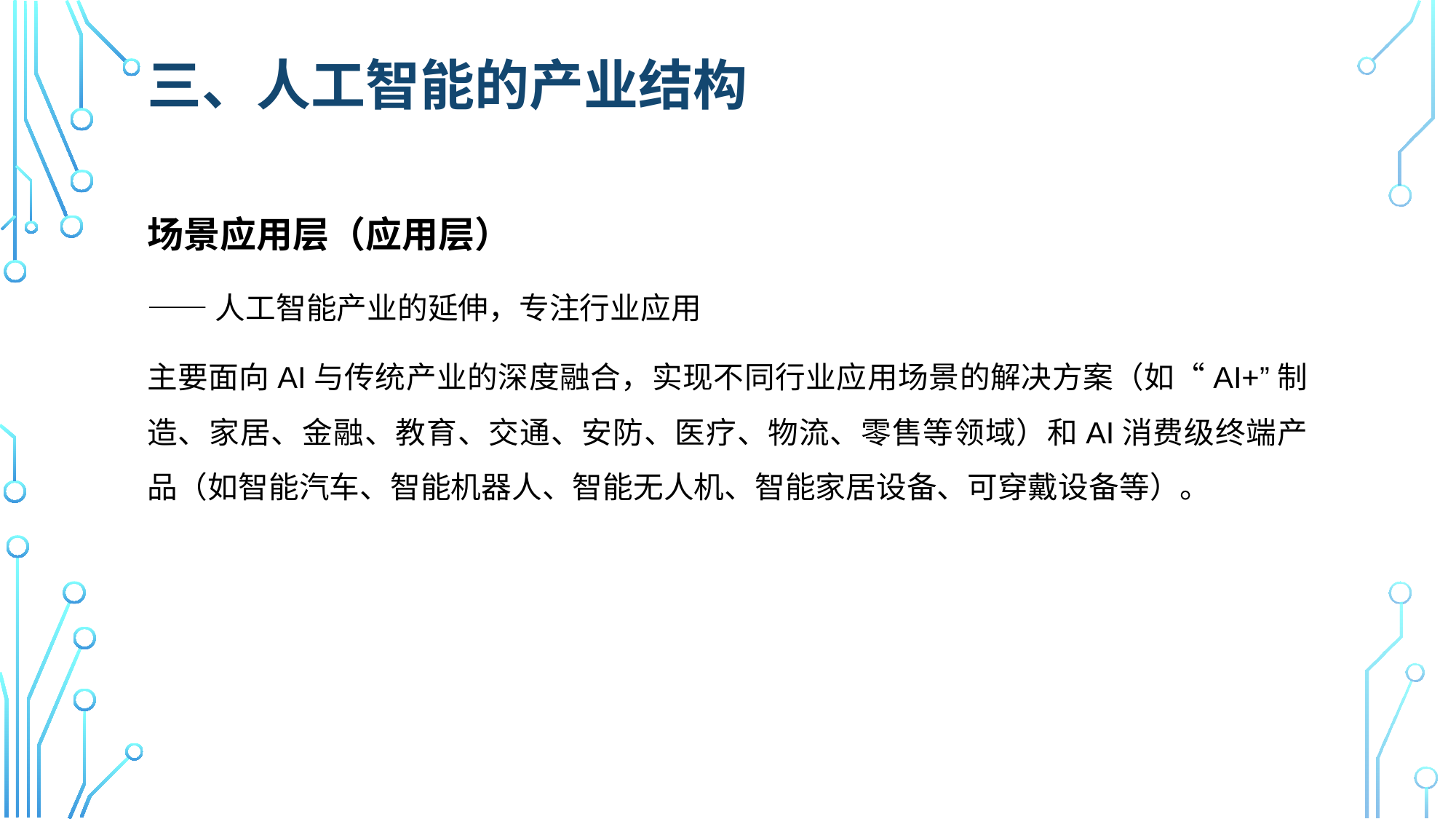

# 三、人工智能的产业结构
场景应用层（应用层）
——人工智能产业的延伸，专注行业应用
主要面向AI与传统产业的深度融合，实现不同行业应用场景的解决方案（如“AI+”制造、家居、金融、教育、交通、安防、医疗、物流、零售等领域）和AI消费级终端产品（如智能汽车、智能机器人、智能无人机、智能家居设备、可穿戴设备等）。